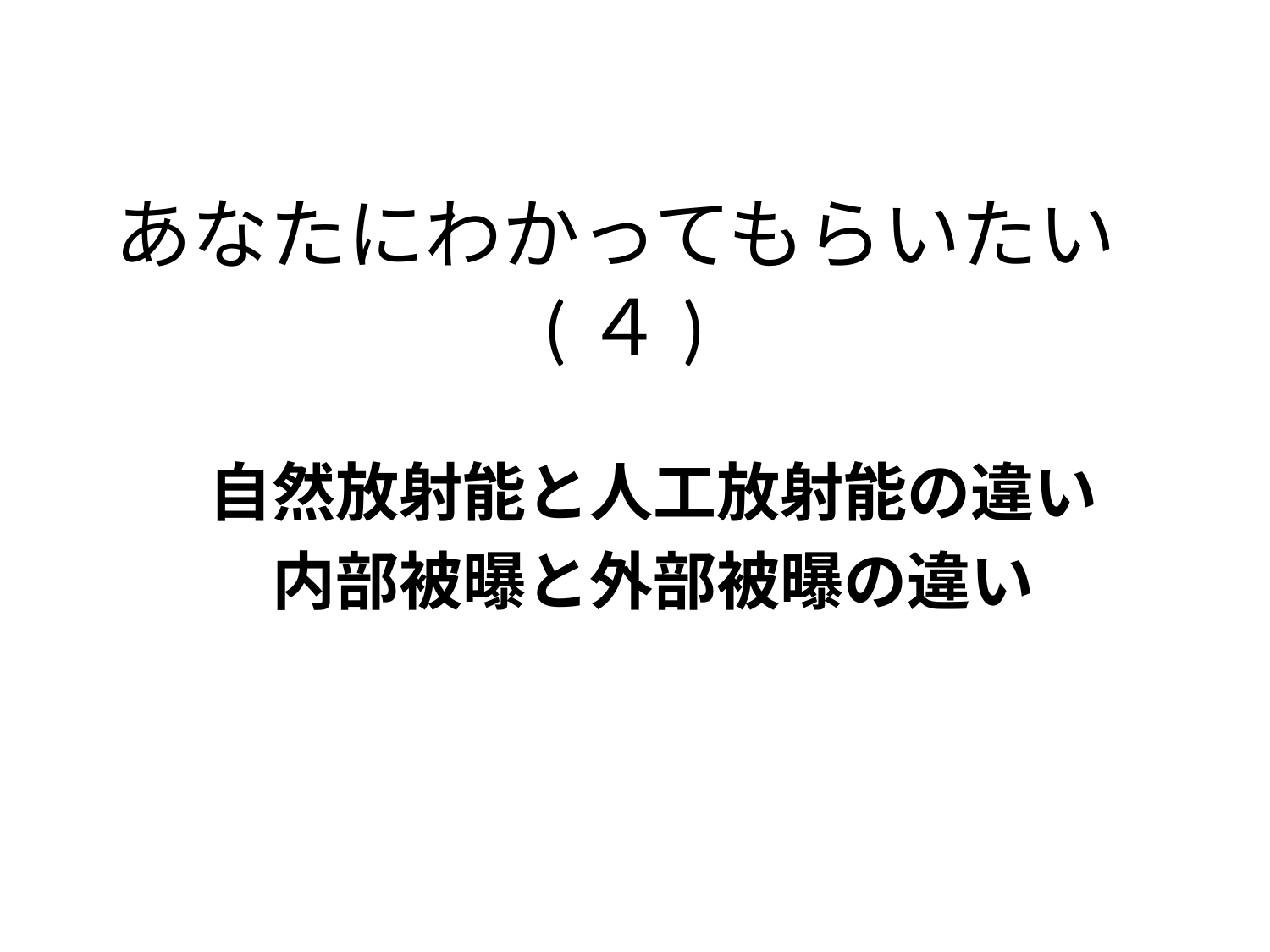

# あなたにわかってもらいたい(４)
自然放射能と人工放射能の違い
内部被曝と外部被曝の違い